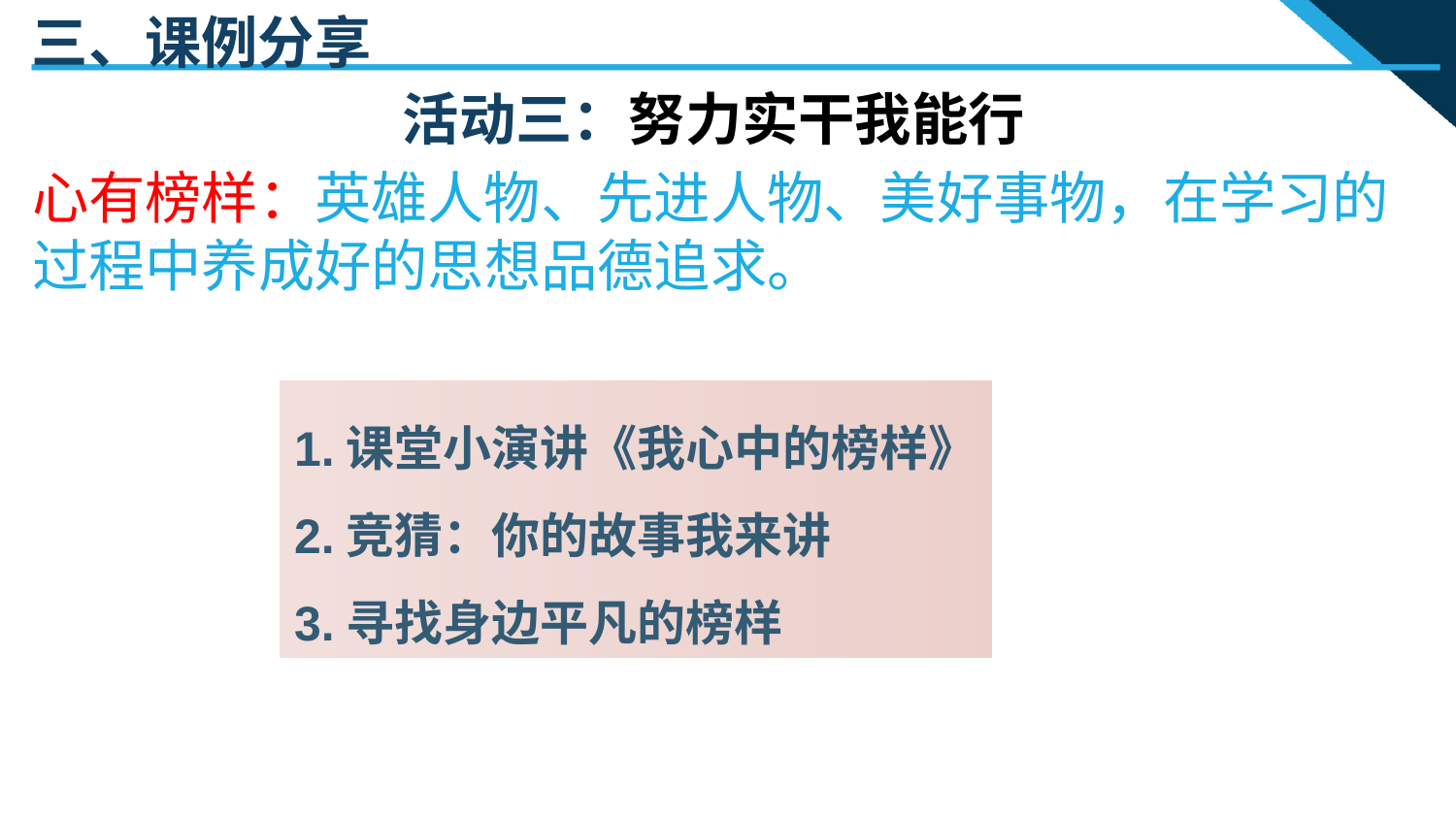

三、课例分享
活动三：努力实干我能行
心有榜样：英雄人物、先进人物、美好事物，在学习的过程中养成好的思想品德追求。
1.课堂小演讲《我心中的榜样》
2.竞猜：你的故事我来讲
3.寻找身边平凡的榜样